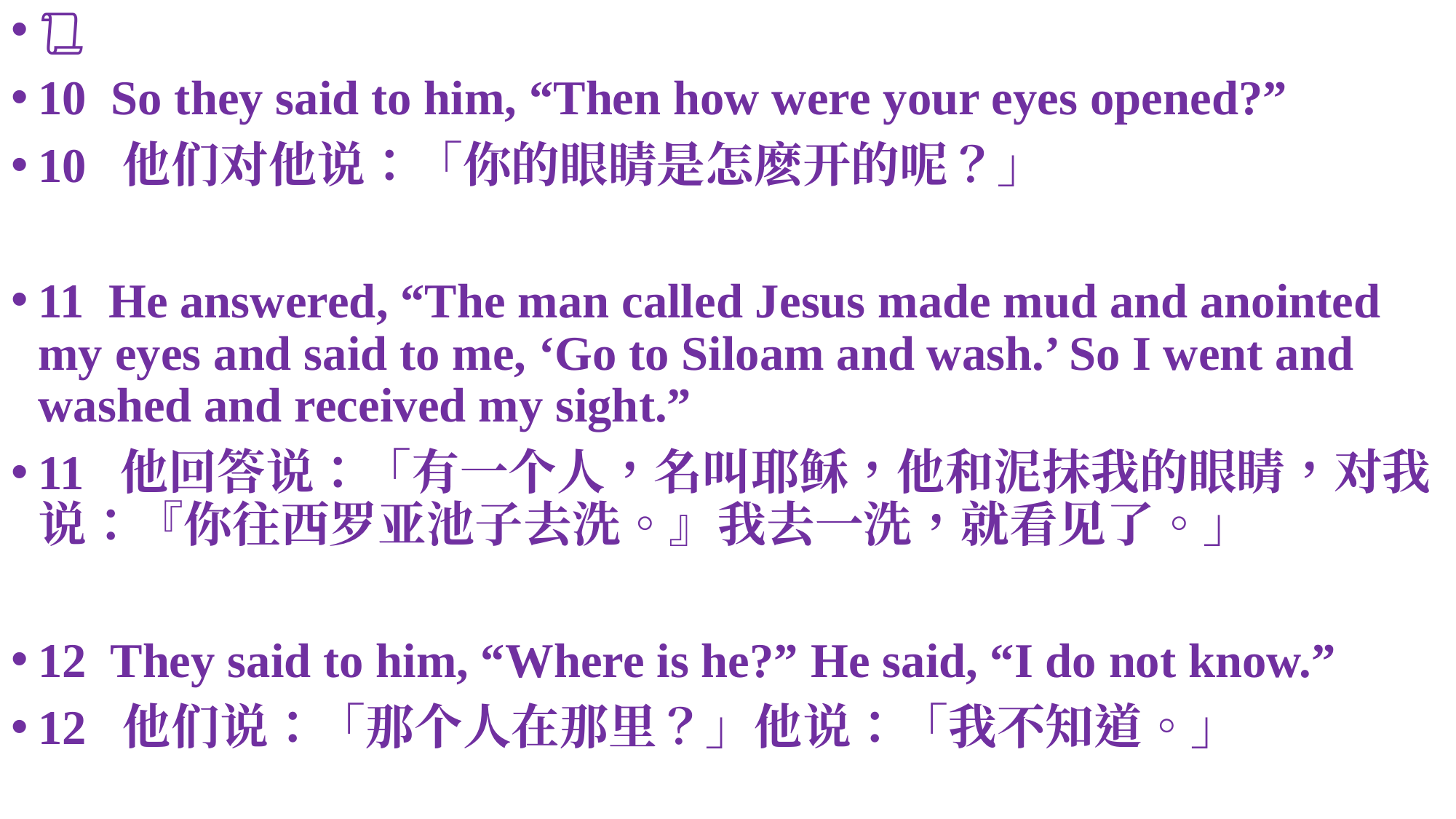

📜
10  So they said to him, “Then how were your eyes opened?”
10  他们对他说：「你的眼睛是怎麽开的呢？」

11  He answered, “The man called Jesus made mud and anointed my eyes and said to me, ‘Go to Siloam and wash.’ So I went and washed and received my sight.”
11  他回答说：「有一个人，名叫耶稣，他和泥抹我的眼睛，对我说：『你往西罗亚池子去洗。』我去一洗，就看见了。」

12  They said to him, “Where is he?” He said, “I do not know.”
12  他们说：「那个人在那里？」他说：「我不知道。」